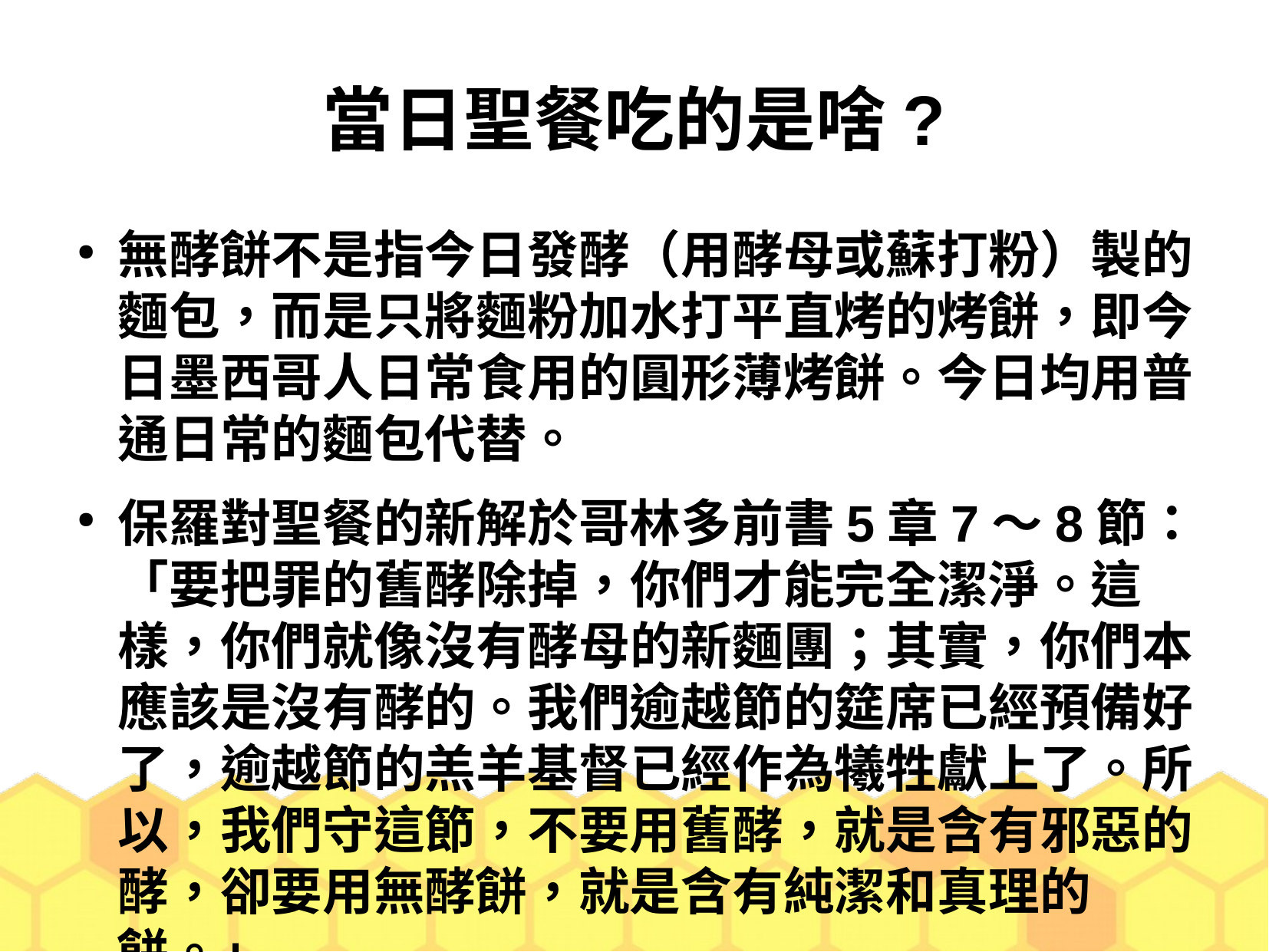

當日聖餐吃的是啥?
無酵餅不是指今日發酵（用酵母或蘇打粉）製的麵包，而是只將麵粉加水打平直烤的烤餅，即今日墨西哥人日常食用的圓形薄烤餅。今日均用普通日常的麵包代替。
保羅對聖餐的新解於哥林多前書5章7～8節：「要把罪的舊酵除掉，你們才能完全潔淨。這樣，你們就像沒有酵母的新麵團；其實，你們本應該是沒有酵的。我們逾越節的筵席已經預備好了，逾越節的羔羊基督已經作為犧牲獻上了。所以，我們守這節，不要用舊酵，就是含有邪惡的酵，卻要用無酵餅，就是含有純潔和真理的餅。」